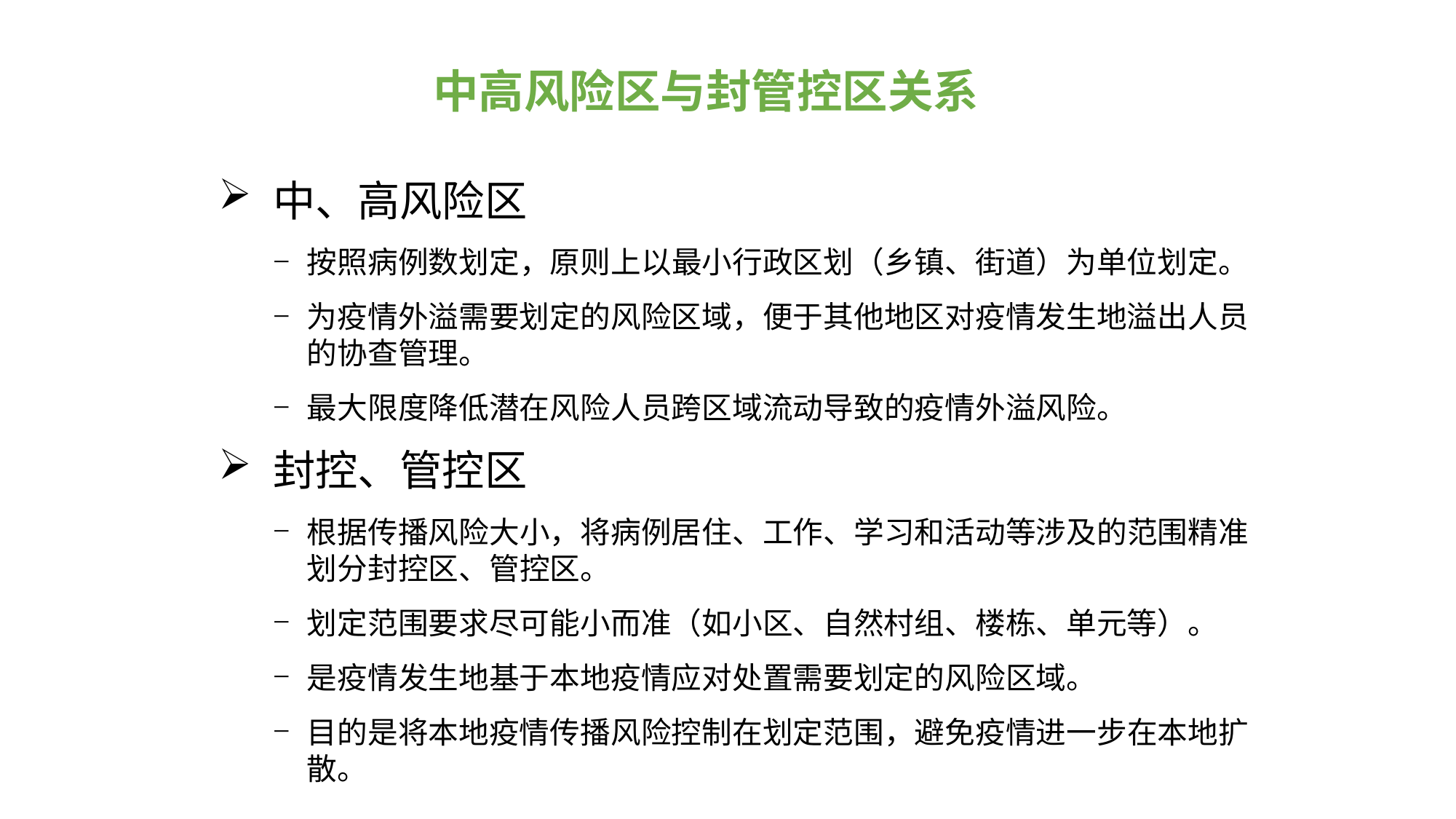

中高风险区与封管控区关系
中、高风险区
按照病例数划定，原则上以最小行政区划（乡镇、街道）为单位划定。
为疫情外溢需要划定的风险区域，便于其他地区对疫情发生地溢出人员的协查管理。
最大限度降低潜在风险人员跨区域流动导致的疫情外溢风险。
封控、管控区
根据传播风险大小，将病例居住、工作、学习和活动等涉及的范围精准划分封控区、管控区。
划定范围要求尽可能小而准（如小区、自然村组、楼栋、单元等）。
是疫情发生地基于本地疫情应对处置需要划定的风险区域。
目的是将本地疫情传播风险控制在划定范围，避免疫情进一步在本地扩散。